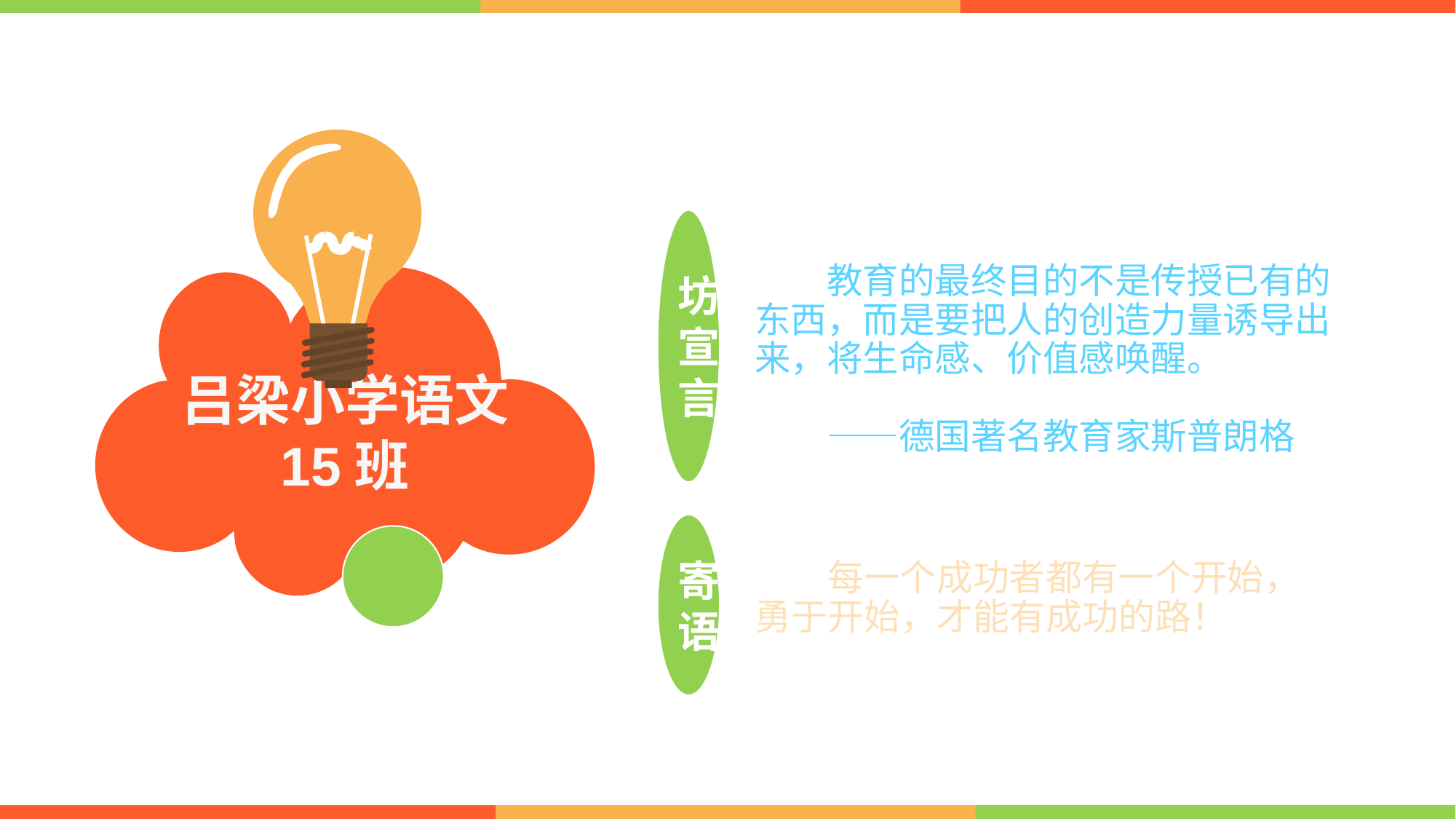

教育的最终目的不是传授已有的东西，而是要把人的创造力量诱导出来，将生命感、价值感唤醒。

　　——德国著名教育家斯普朗格
坊宣言

吕梁小学语文
15班

　　每一个成功者都有一个开始，勇于开始，才能有成功的路！
寄语